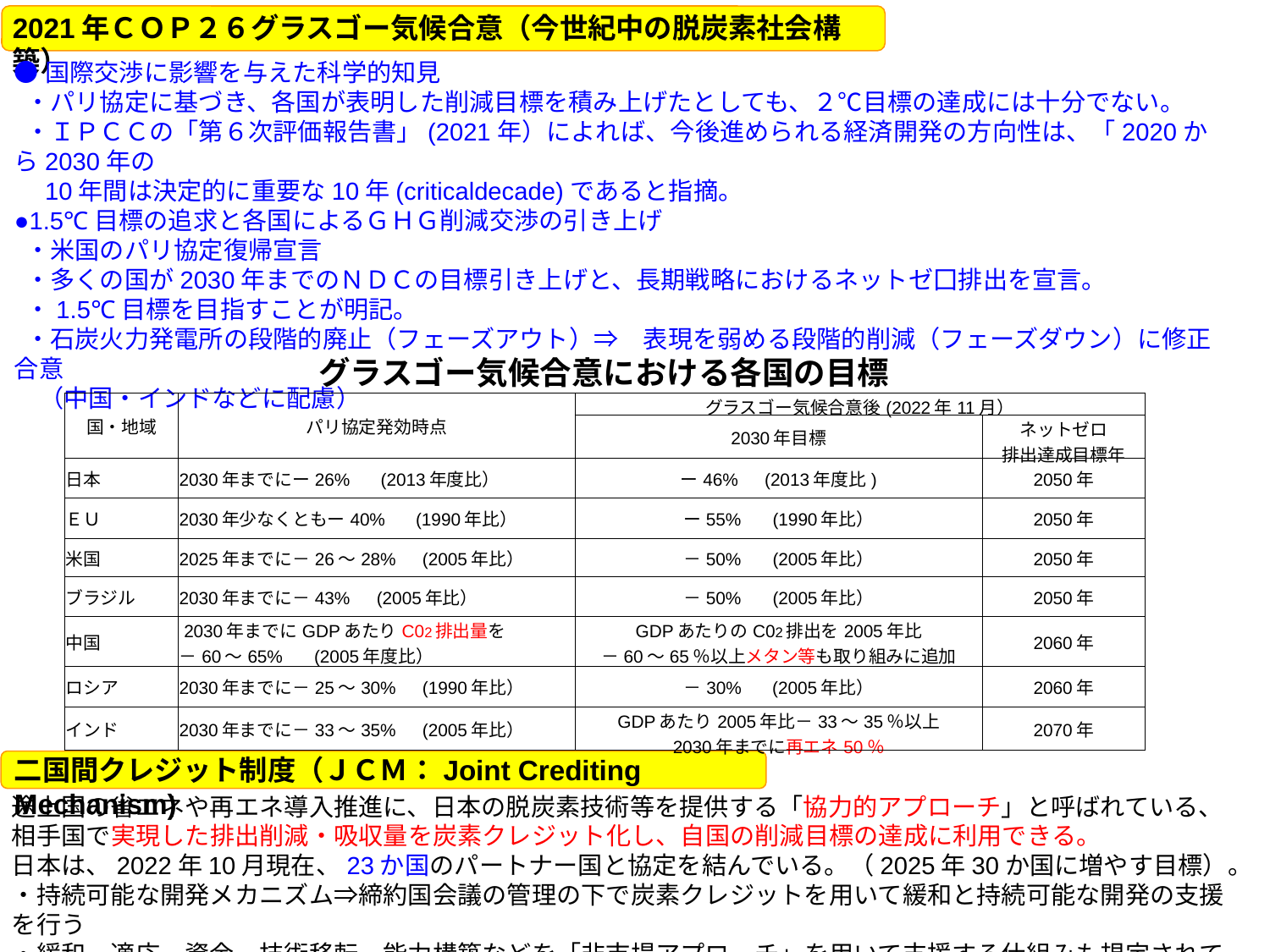

2021年ＣＯＰ２６グラスゴー気候合意（今世紀中の脱炭素社会構築）

●国際交渉に影響を与えた科学的知見
 ・パリ協定に基づき、各国が表明した削減目標を積み上げたとしても、２℃目標の達成には十分でない。
 ・ＩＰＣＣの「第６次評価報告書」(2021年）によれば、今後進められる経済開発の方向性は、「2020から2030年の
　10年間は決定的に重要な10年(criticaldecade)であると指摘。
●1.5℃目標の追求と各国によるＧＨＧ削減交渉の引き上げ
 ・米国のパリ協定復帰宣言
 ・多くの国が2030年までのＮＤＣの目標引き上げと、長期戦略におけるネットゼ囗排出を宣言。
 ・1.5℃目標を目指すことが明記。
 ・石炭火力発電所の段階的廃止（フェーズアウト）⇒　表現を弱める段階的削減（フェーズダウン）に修正合意
　（中国・インドなどに配慮）
グラスゴー気候合意における各国の目標
| 国・地域 | パリ協定発効時点 | グラスゴー気候合意後(2022年11月） |  |
| --- | --- | --- | --- |
|  |  | 2030年目標 | ネットゼロ 排出達成目標年 |
| 日本 | 2030年までにー26%　 (2013年度比） | ー46%　(2013年度比) | 2050年 |
| ＥＵ | 2030年少なくともー40%　 (1990年比） | ー55% 　(1990年比） | 2050年 |
| 米国 | 2025年までに－26～28%　(2005年比） | －50% 　(2005年比） | 2050年 |
| ブラジル | 2030年までに－43%　(2005年比） | －50% 　(2005年比） | 2050年 |
| 中国 | 2030年までにGDPあたりC02排出量を －60～65% 　(2005年度比） | GDPあたりのC02排出を2005年比 －60～65％以上メタン等も取り組みに追加 | 2060年 |
| ロシア | 2030年までに－25～30%　(1990年比） | －30%　 (2005年比） | 2060年 |
| インド | 2030年までに－33～35%　(2005年比） | GDPあたり2005年比－33～35％以上 2030年までに再エネ50％ | 2070年 |
二国間クレジット制度（ＪＣＭ：Joint Crediting Mechanism)

途上国の省エネや再エネ導入推進に、日本の脱炭素技術等を提供する「協力的アプローチ」と呼ばれている、相手国で実現した排出削減・吸収量を炭素クレジット化し、自国の削減目標の達成に利用できる。
日本は、2022年10月現在、23か国のパートナー国と協定を結んでいる。（2025年30か国に増やす目標）。
・持続可能な開発メカニズム⇒締約国会議の管理の下で炭素クレジットを用いて緩和と持続可能な開発の支援を行う
・緩和、適応、資金、技術移転、能力構築などを「非市場アプローチ」を用いて支援する仕組みも規定されています。